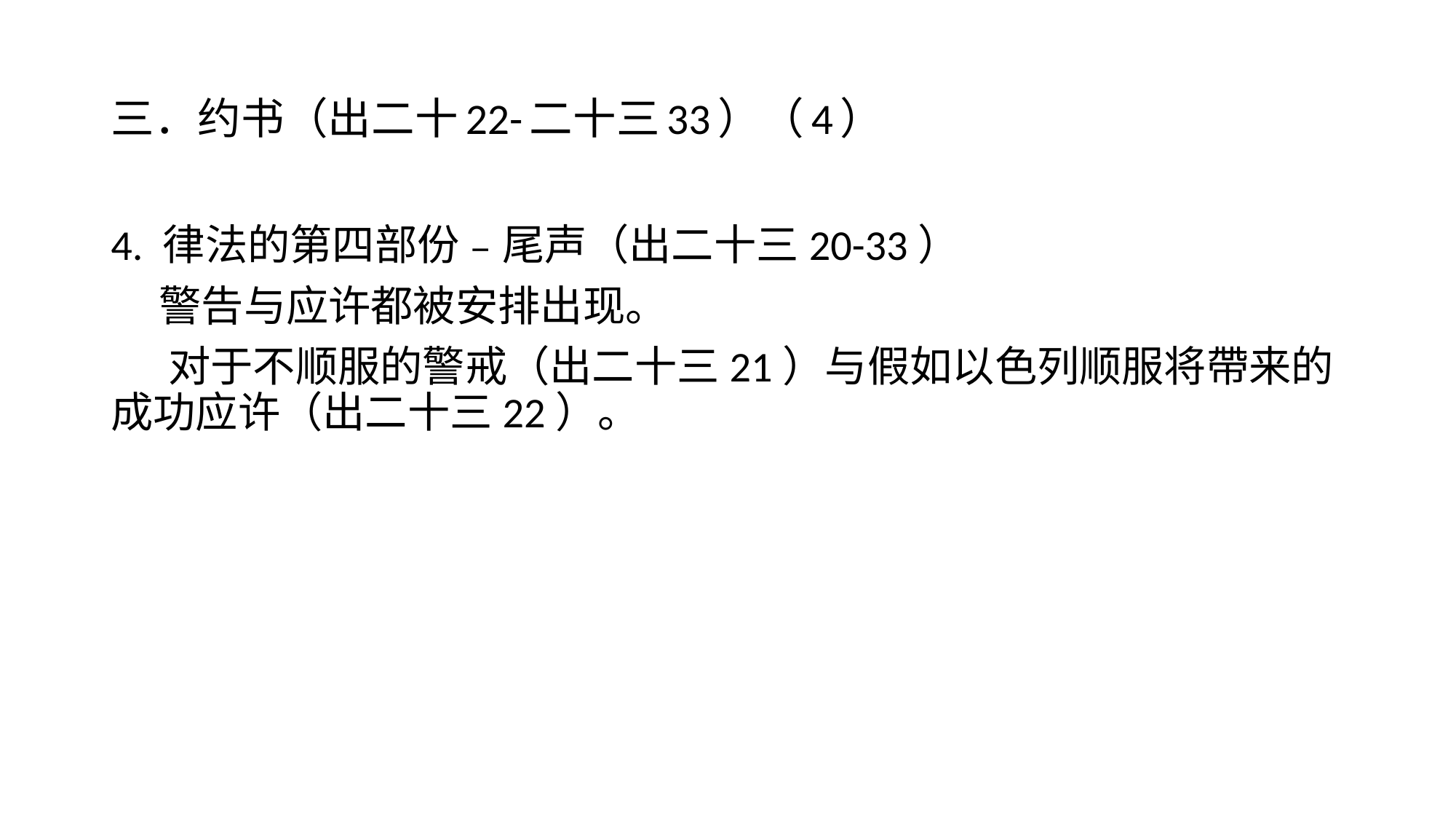

# 三．约书（出二十22-二十三33）（4）
4. 律法的第四部份﹣尾声（出二十三20-33）
    警告与应许都被安排出现。
     对于不顺服的警戒（出二十三21）与假如以色列顺服将帶来的成功应许（出二十三22）。